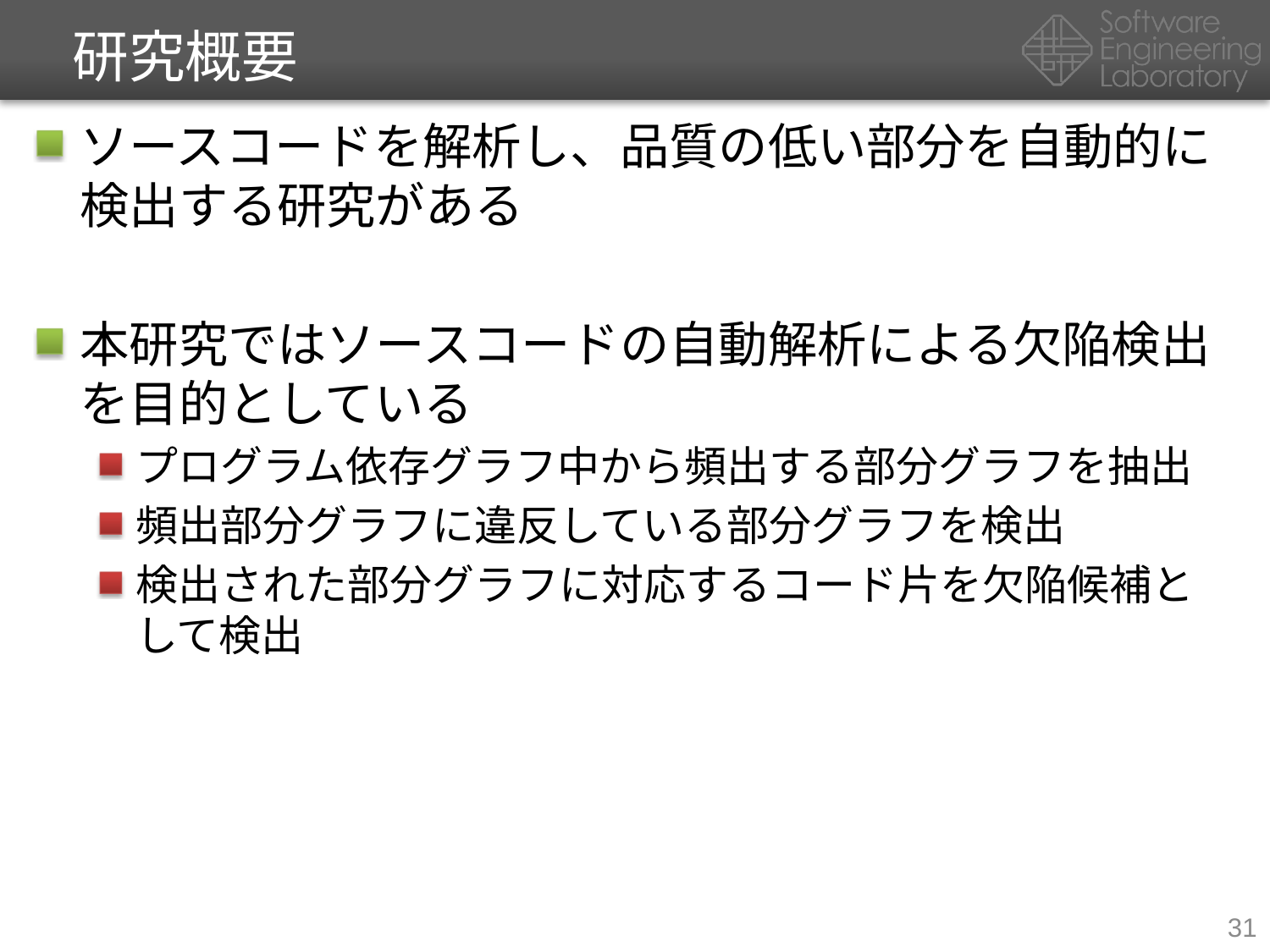

# 研究概要
ソースコードを解析し、品質の低い部分を自動的に検出する研究がある

本研究ではソースコードの自動解析による欠陥検出を目的としている
プログラム依存グラフ中から頻出する部分グラフを抽出
頻出部分グラフに違反している部分グラフを検出
検出された部分グラフに対応するコード片を欠陥候補として検出

31